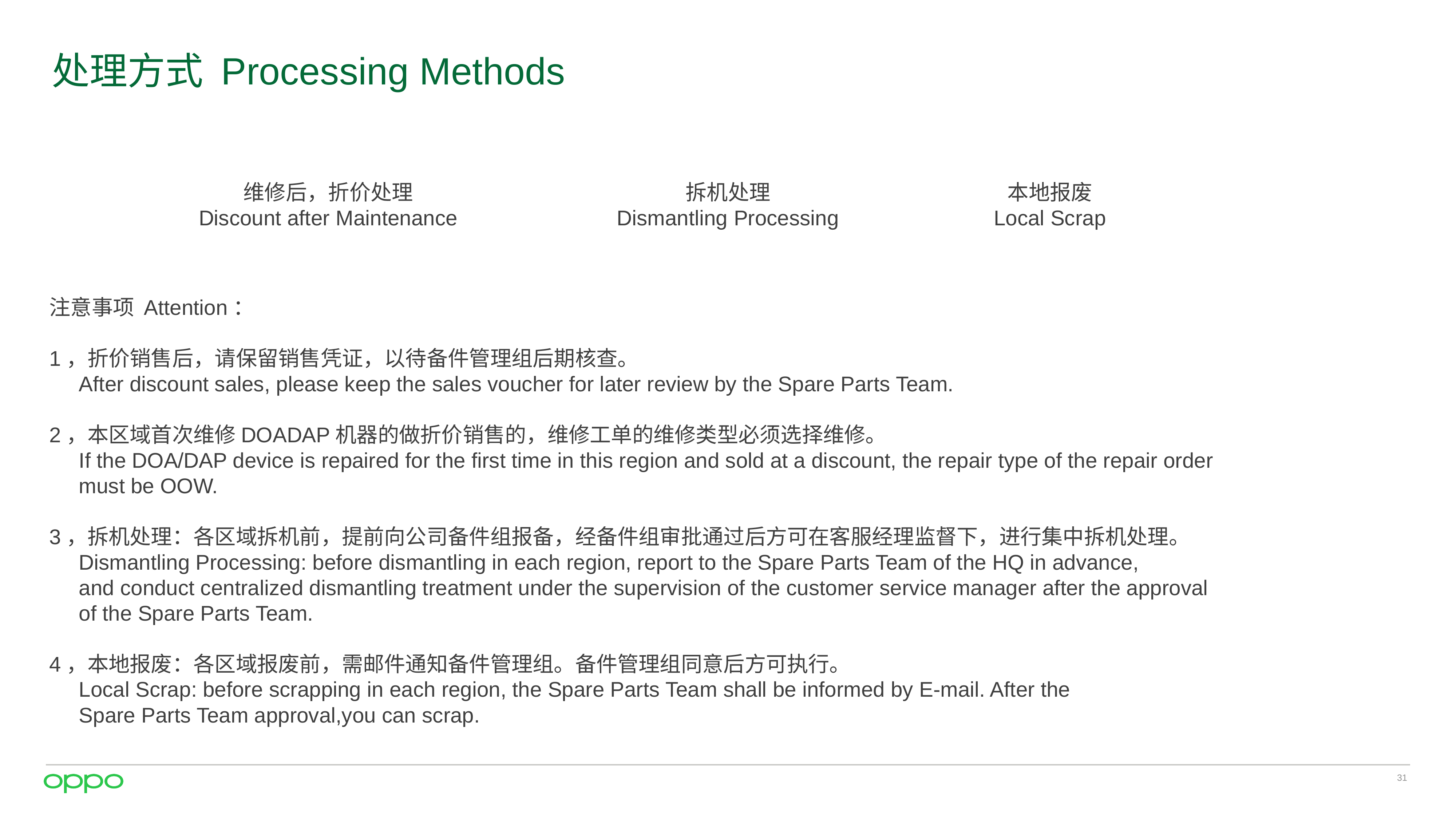

# 处理方式 Processing Methods
维修后，折价处理
Discount after Maintenance
拆机处理
Dismantling Processing
本地报废
Local Scrap
注意事项 Attention：

1，折价销售后，请保留销售凭证，以待备件管理组后期核查。
     After discount sales, please keep the sales voucher for later review by the Spare Parts Team.

2，本区域首次维修DOADAP机器的做折价销售的，维修工单的维修类型必须选择维修。
     If the DOA/DAP device is repaired for the first time in this region and sold at a discount, the repair type of the repair order
     must be OOW.

3，拆机处理：各区域拆机前，提前向公司备件组报备，经备件组审批通过后方可在客服经理监督下，进行集中拆机处理。
     Dismantling Processing: before dismantling in each region, report to the Spare Parts Team of the HQ in advance,
     and conduct centralized dismantling treatment under the supervision of the customer service manager after the approval
     of the Spare Parts Team.

4，本地报废：各区域报废前，需邮件通知备件管理组。备件管理组同意后方可执行。
     Local Scrap: before scrapping in each region, the Spare Parts Team shall be informed by E-mail. After the
     Spare Parts Team approval,you can scrap.